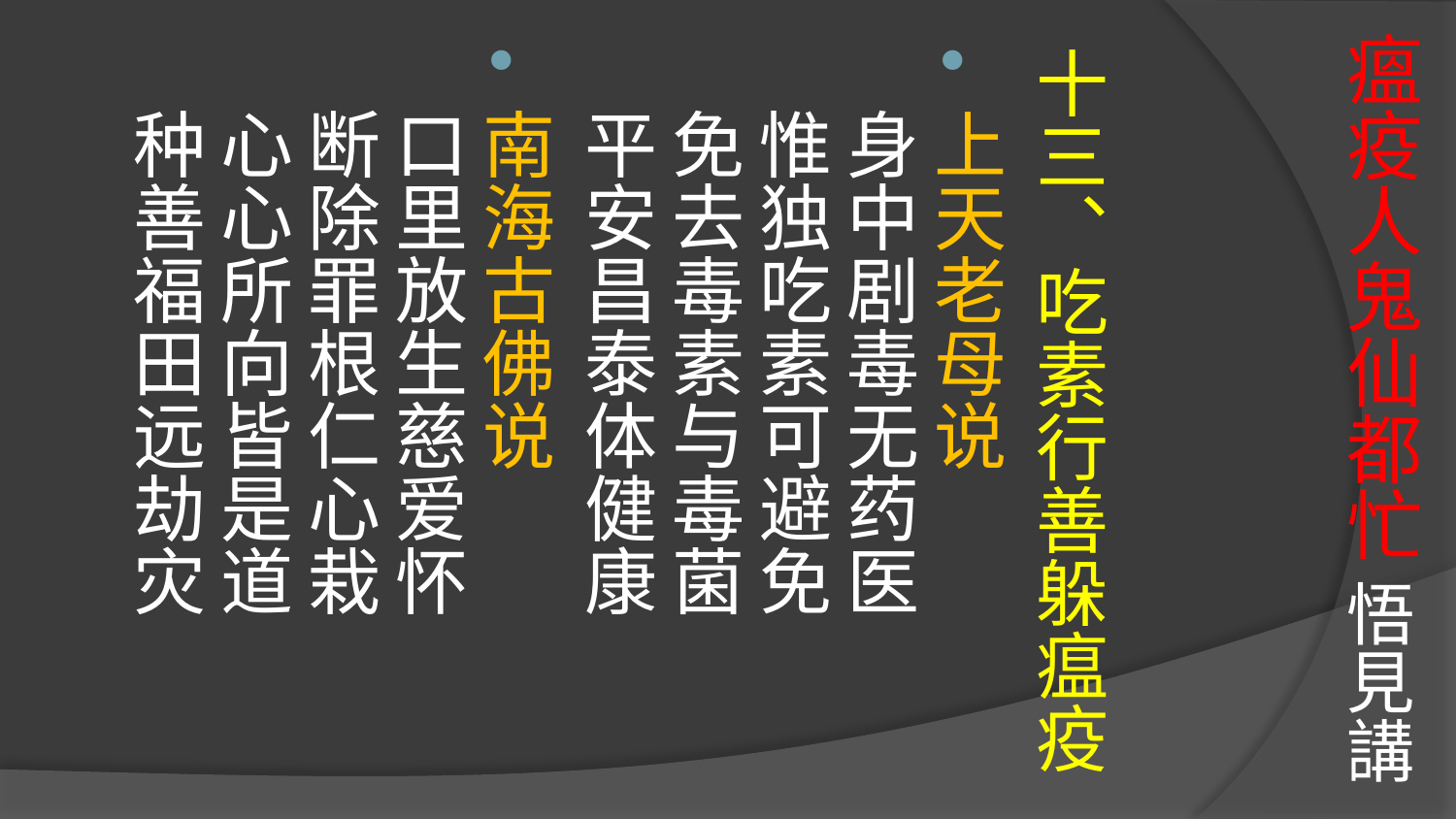

# 瘟疫人鬼仙都忙 悟見講
十三、吃素行善躲瘟疫
上天老母说
身中剧毒无药医
惟独吃素可避免
免去毒素与毒菌
平安昌泰体健康
南海古佛说
口里放生慈爱怀
断除罪根仁心栽
心心所向皆是道
种善福田远劫灾